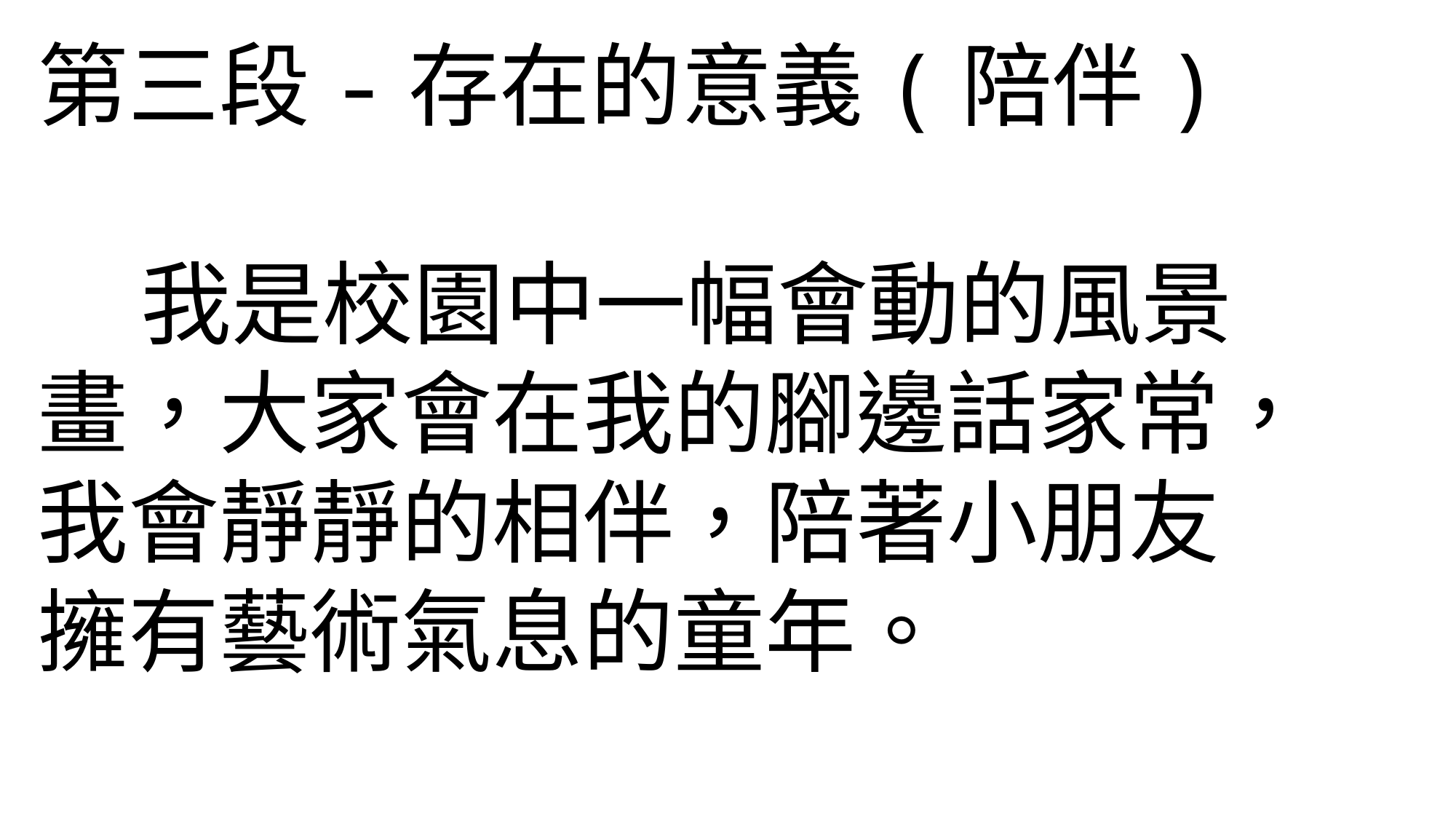

第三段-存在的意義(陪伴)

    我是校園中一幅會動的風景畫，大家會在我的腳邊話家常，我會靜靜的相伴，陪著小朋友擁有藝術氣息的童年。